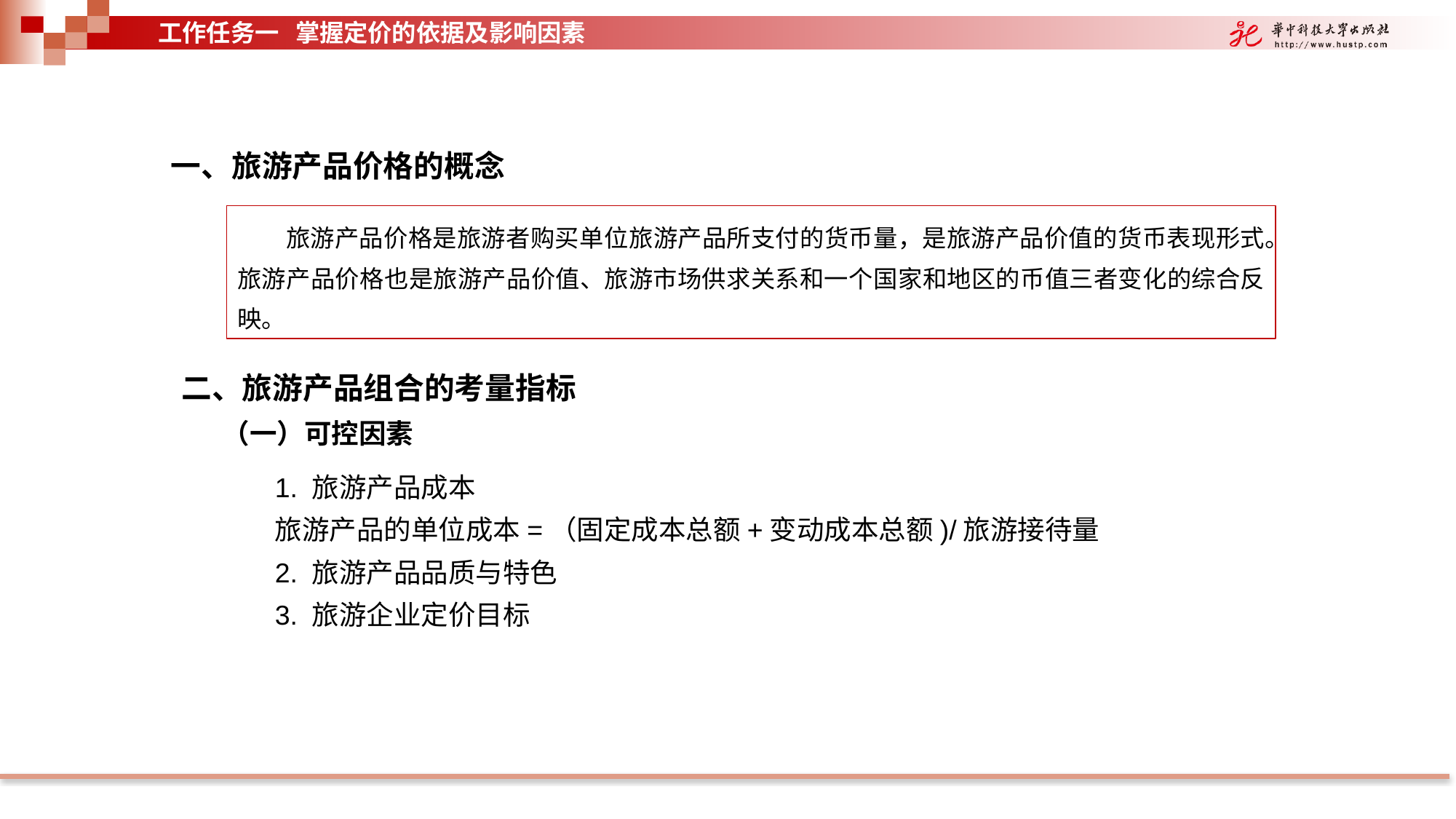

工作任务一   掌握定价的依据及影响因素
一、旅游产品价格的概念
旅游产品价格是旅游者购买单位旅游产品所支付的货币量，是旅游产品价值的货币表现形式。旅游产品价格也是旅游产品价值、旅游市场供求关系和一个国家和地区的币值三者变化的综合反映。
二、旅游产品组合的考量指标
（一）可控因素
1. 旅游产品成本
旅游产品的单位成本=（固定成本总额+变动成本总额)/旅游接待量
2. 旅游产品品质与特色
3. 旅游企业定价目标